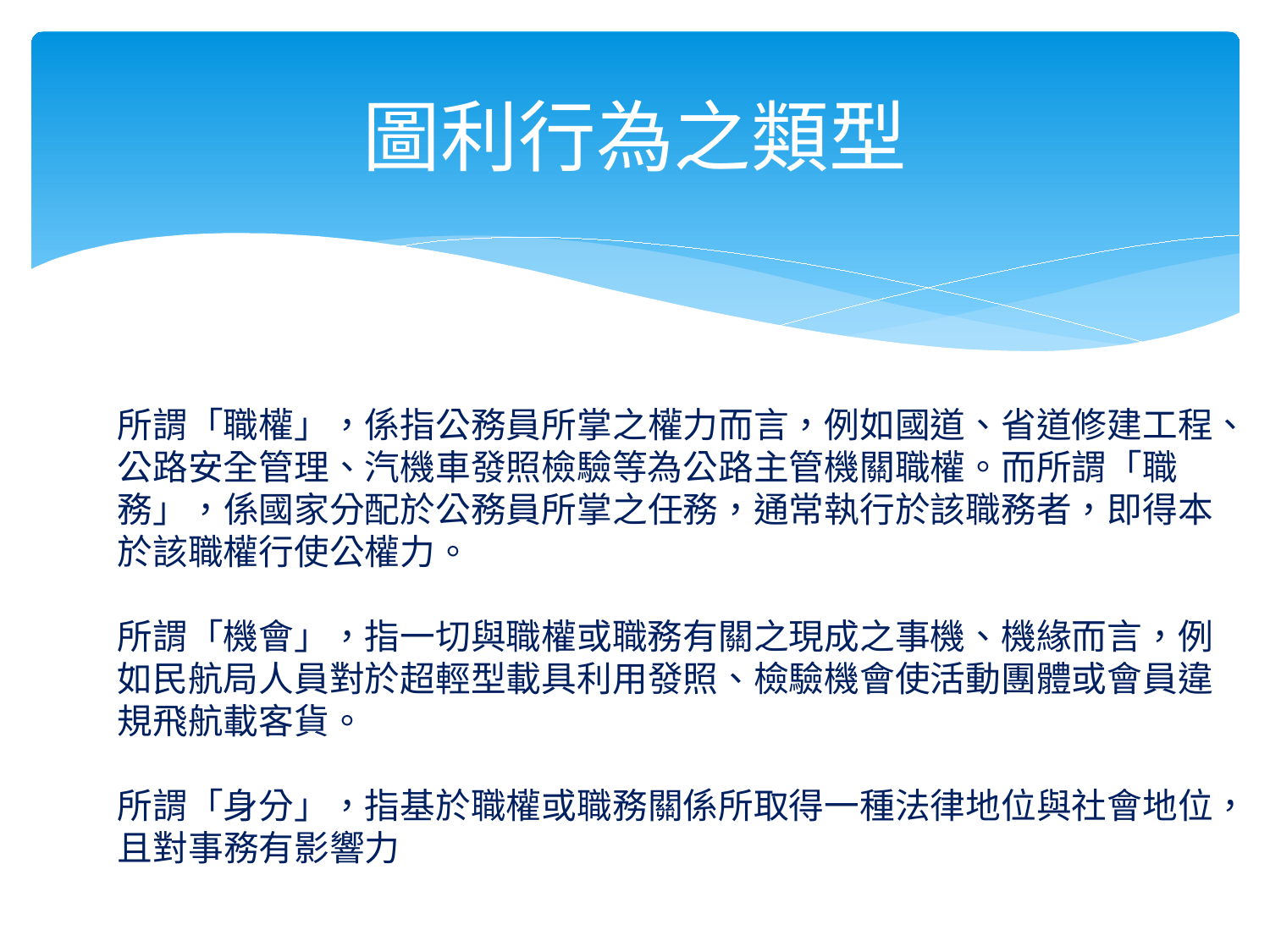

# 圖利行為之類型
所謂「職權」，係指公務員所掌之權力而言，例如國道、省道修建工程、公路安全管理、汽機車發照檢驗等為公路主管機關職權。而所謂「職務」，係國家分配於公務員所掌之任務，通常執行於該職務者，即得本於該職權行使公權力。

所謂「機會」，指一切與職權或職務有關之現成之事機、機緣而言，例如民航局人員對於超輕型載具利用發照、檢驗機會使活動團體或會員違規飛航載客貨。

所謂「身分」，指基於職權或職務關係所取得一種法律地位與社會地位，且對事務有影響力